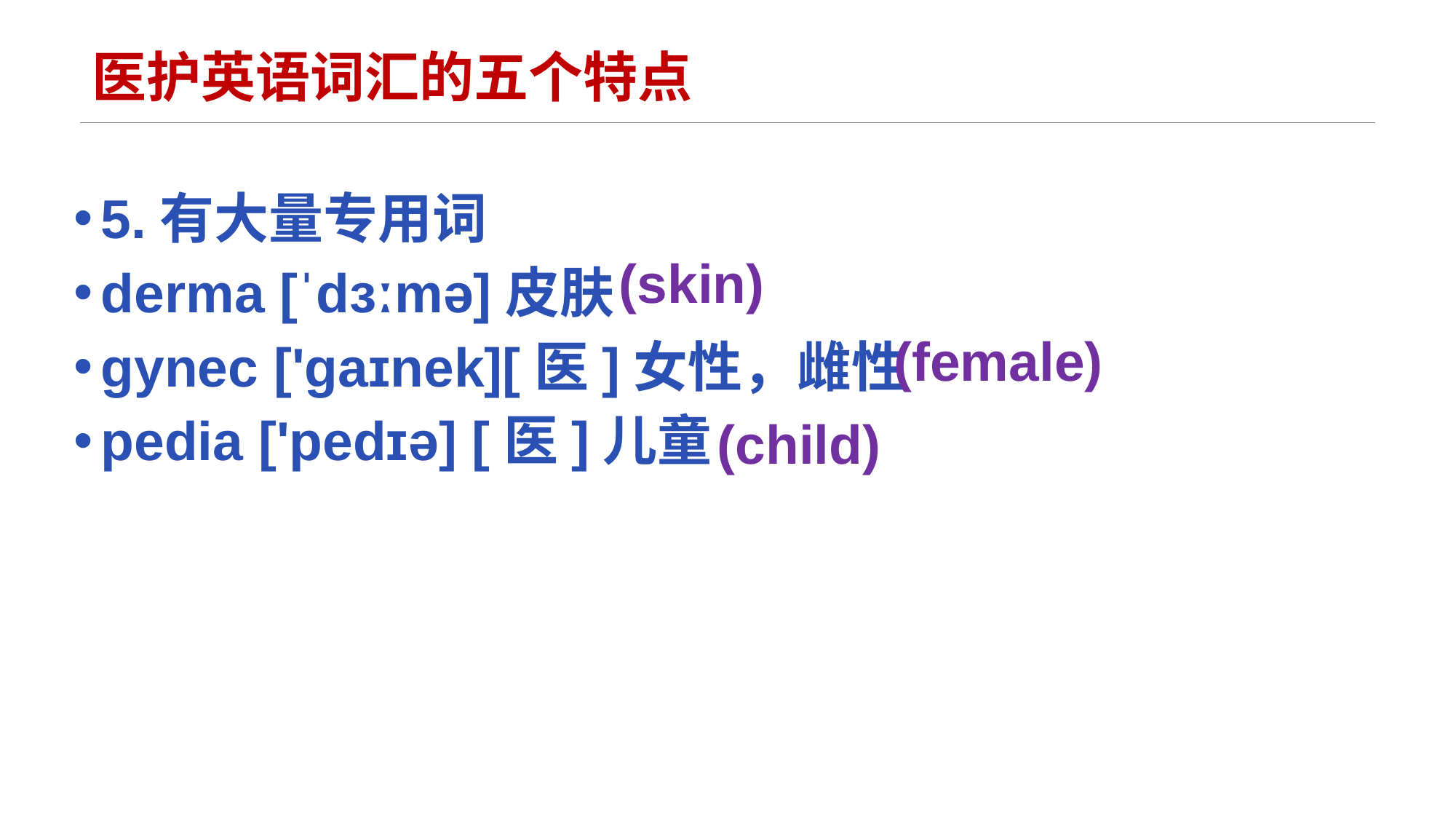

# 医护英语词汇的五个特点
5.有大量专用词
derma [ˈdɜːmə]皮肤
gynec ['ɡaɪnek][医]女性，雌性
pedia ['pedɪə] [医]儿童
(skin)
(female)
(child)